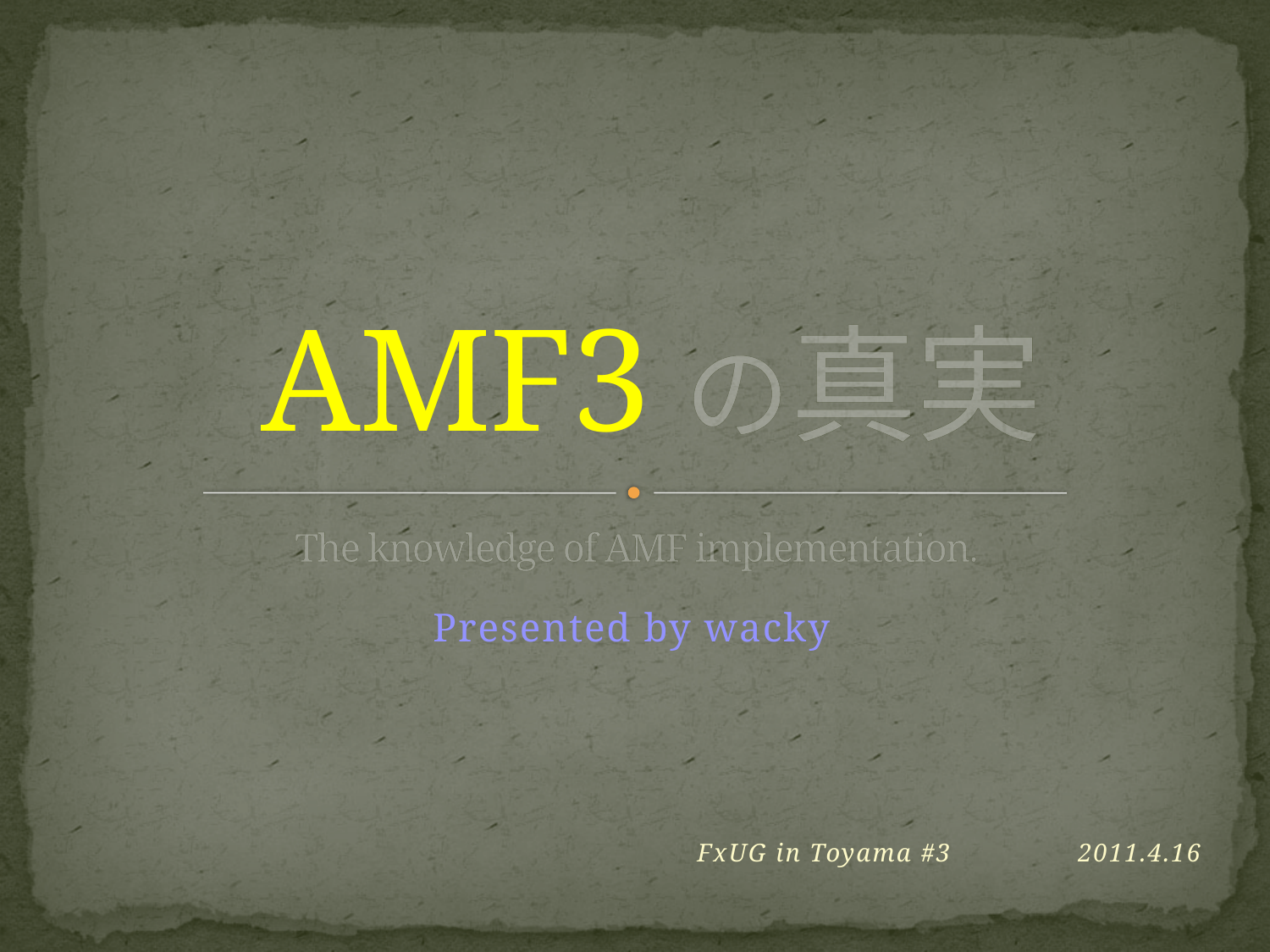

# AMF3の真実
The knowledge of AMF implementation.
Presented by wacky
FxUG in Toyama #3	2011.4.16